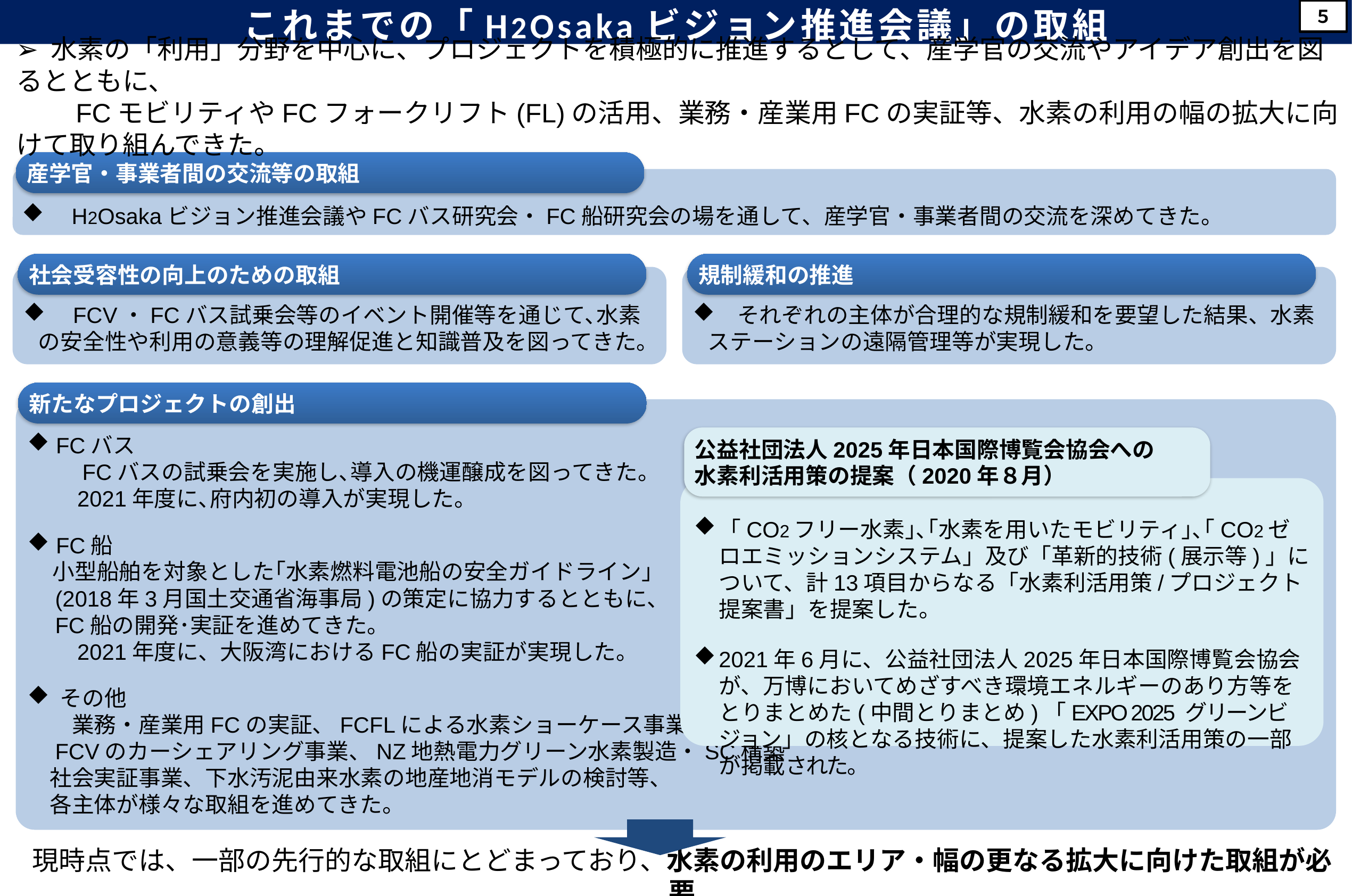

これまでの「H2Osakaビジョン推進会議」の取組
５
➢ 水素の「利用」分野を中心に、プロジェクトを積極的に推進するとして、産学官の交流やアイデア創出を図るとともに、
　　FCモビリティやFCフォークリフト(FL)の活用、業務・産業用FCの実証等、水素の利用の幅の拡大に向けて取り組んできた。
産学官・事業者間の交流等の取組

　H2Osakaビジョン推進会議やFCバス研究会・FC船研究会の場を通して、産学官・事業者間の交流を深めてきた。
社会受容性の向上のための取組
規制緩和の推進

　FCV・FCバス試乗会等のイベント開催等を通じて､水素の安全性や利用の意義等の理解促進と知識普及を図ってきた。

　それぞれの主体が合理的な規制緩和を要望した結果、水素ステーションの遠隔管理等が実現した。
新たなプロジェクトの創出

 FCバス
　　 FCバスの試乗会を実施し､導入の機運醸成を図ってきた。
　　2021年度に､府内初の導入が実現した。

 FC船
    小型船舶を対象とした｢水素燃料電池船の安全ガイドライン｣
　(2018年3月国土交通省海事局)の策定に協力するとともに､
　FC船の開発･実証を進めてきた。
　　2021年度に、大阪湾におけるFC船の実証が実現した。

 その他
　　業務・産業用FCの実証、FCFLによる水素ショーケース事業、
　FCVのカーシェアリング事業、NZ地熱電力グリーン水素製造・SC構築
　社会実証事業、下水汚泥由来水素の地産地消モデルの検討等、
　各主体が様々な取組を進めてきた。
公益社団法人2025年日本国際博覧会協会への
水素利活用策の提案（2020年８月）

「CO2フリー水素｣､｢水素を用いたモビリティ｣､｢CO2ゼロエミッションシステム」及び「革新的技術(展示等)」について、計13項目からなる「水素利活用策/プロジェクト提案書」を提案した。

2021年6月に、公益社団法人2025年日本国際博覧会協会が、万博においてめざすべき環境エネルギーのあり方等をとりまとめた(中間とりまとめ)「EXPO 2025 グリーンビジョン」の核となる技術に、提案した水素利活用策の一部が掲載された。

現時点では、一部の先行的な取組にとどまっており、水素の利用のエリア・幅の更なる拡大に向けた取組が必要